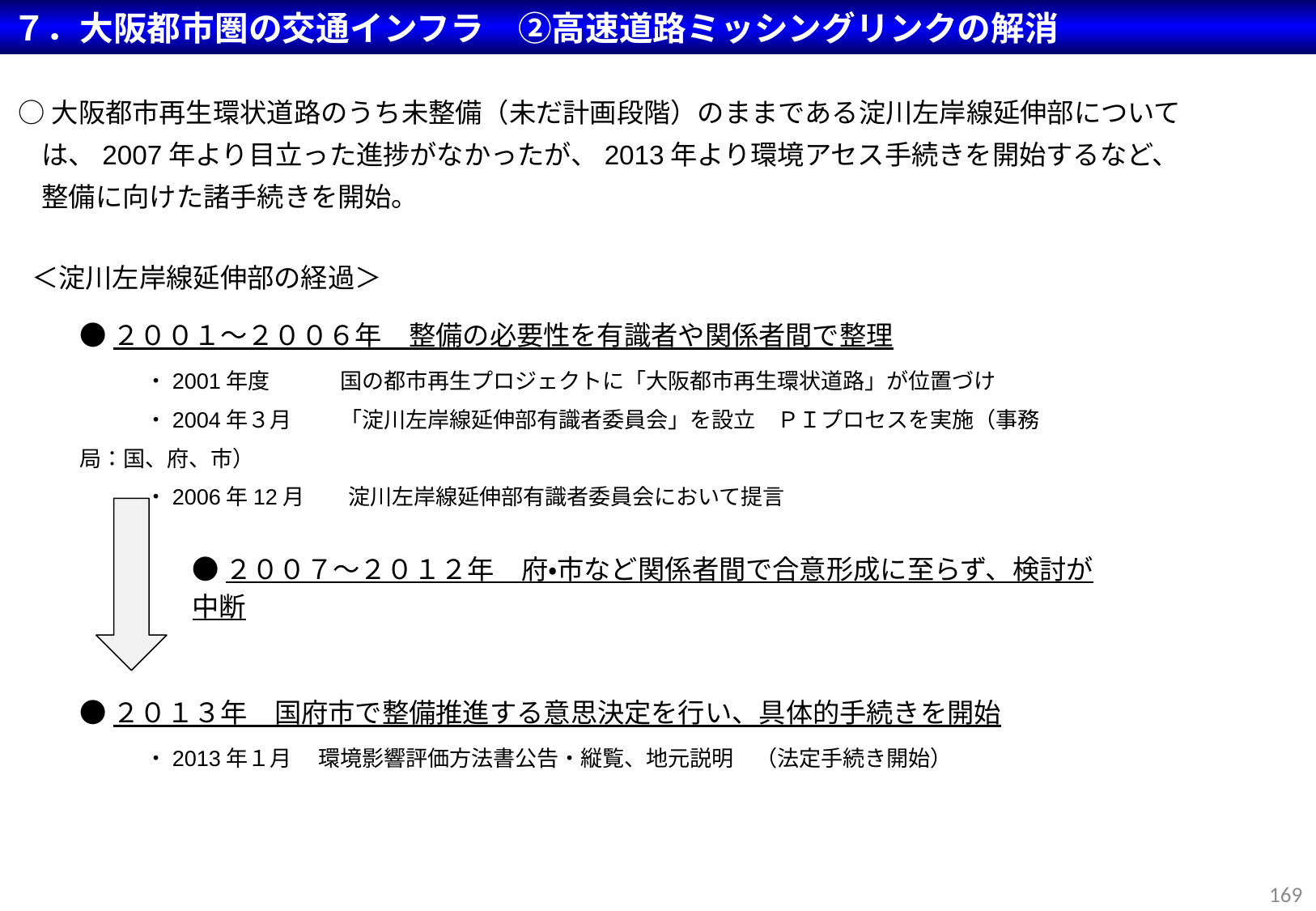

７．大阪都市圏の交通インフラ　②高速道路ミッシングリンクの解消
○大阪都市再生環状道路のうち未整備（未だ計画段階）のままである淀川左岸線延伸部については、2007年より目立った進捗がなかったが、2013年より環境アセス手続きを開始するなど、整備に向けた諸手続きを開始。
＜淀川左岸線延伸部の経過＞
●２００１～２００６年　整備の必要性を有識者や関係者間で整理
　　　・2001年度　　　 国の都市再生プロジェクトに「大阪都市再生環状道路」が位置づけ
　　　・2004年３月 　　「淀川左岸線延伸部有識者委員会」を設立　ＰＩプロセスを実施（事務局：国、府、市）
　　　・2006年12月　　淀川左岸線延伸部有識者委員会において提言

●２００７～２０１２年　府・市など関係者間で合意形成に至らず、検討が中断
●２０１３年　国府市で整備推進する意思決定を行い、具体的手続きを開始
　　　・2013年１月 　環境影響評価方法書公告・縦覧、地元説明　（法定手続き開始）
169